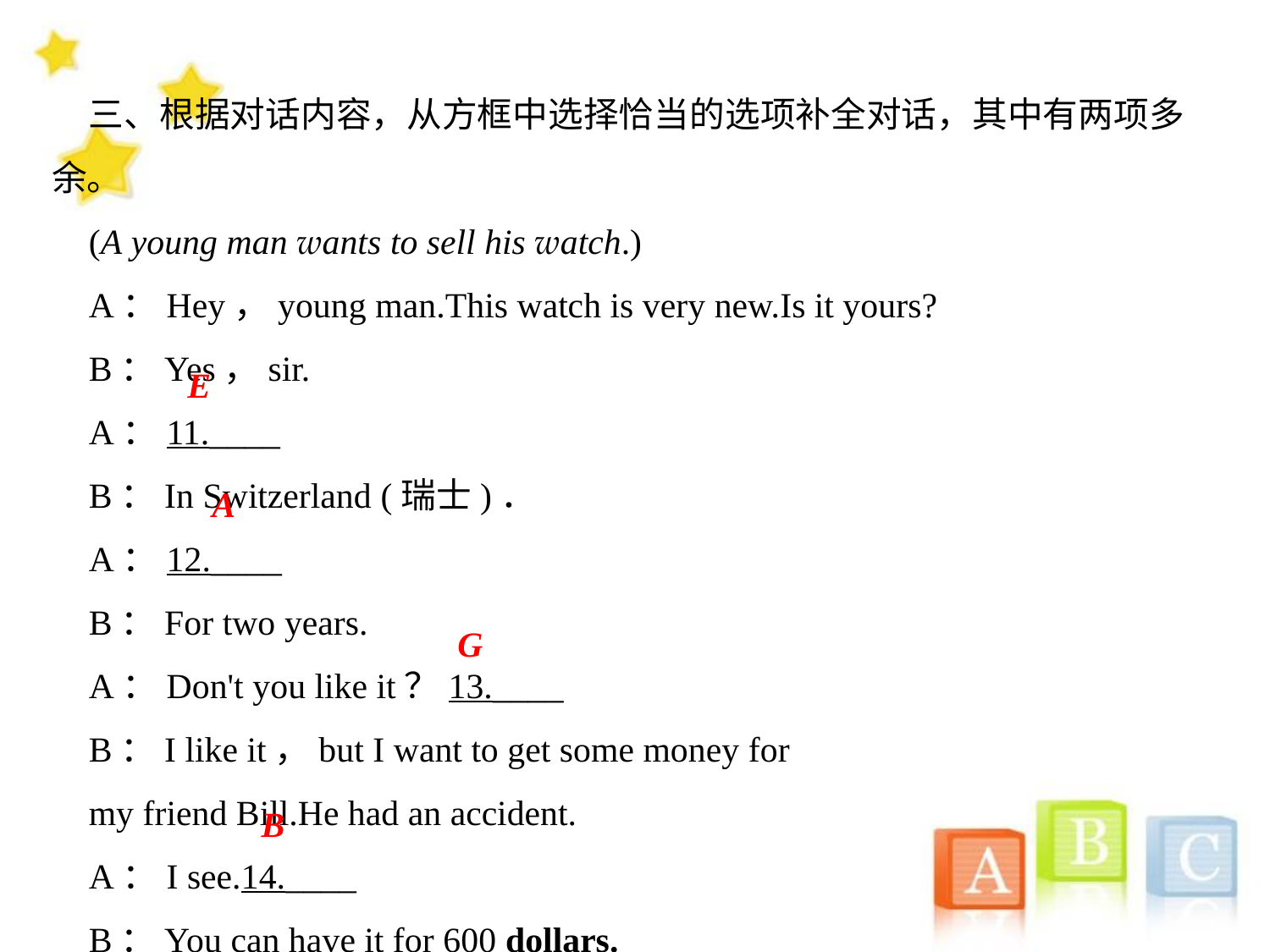

三、根据对话内容，从方框中选择恰当的选项补全对话，其中有两项多余。
(A young man wants to sell his watch.)
A：Hey，young man.This watch is very new.Is it yours?
B：Yes，sir.
A：11.____
B：In Switzerland (瑞士)．
A：12.____
B：For two years.
A：Don't you like it？13.____
B：I like it，but I want to get some money for
my friend Bill.He had an accident.
A：I see.14.____
B：You can have it for 600 dollars.
E
A
G
B